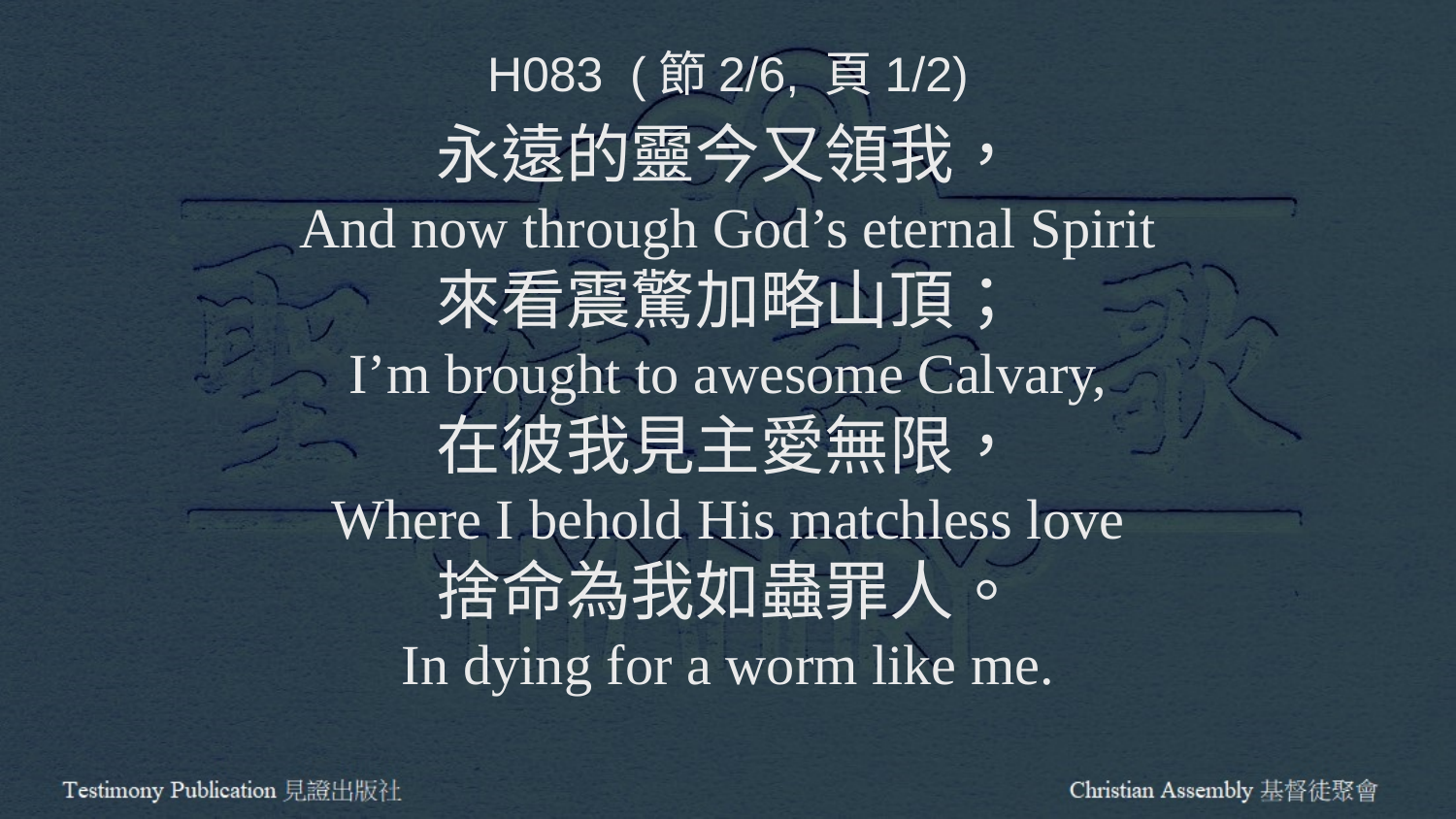

H083  (節2/6, 頁1/2)
永遠的靈今又領我，
And now through God’s eternal Spirit
來看震驚加略山頂；
I’m brought to awesome Calvary,
在彼我見主愛無限，
Where I behold His matchless love
捨命為我如蟲罪人。
In dying for a worm like me.